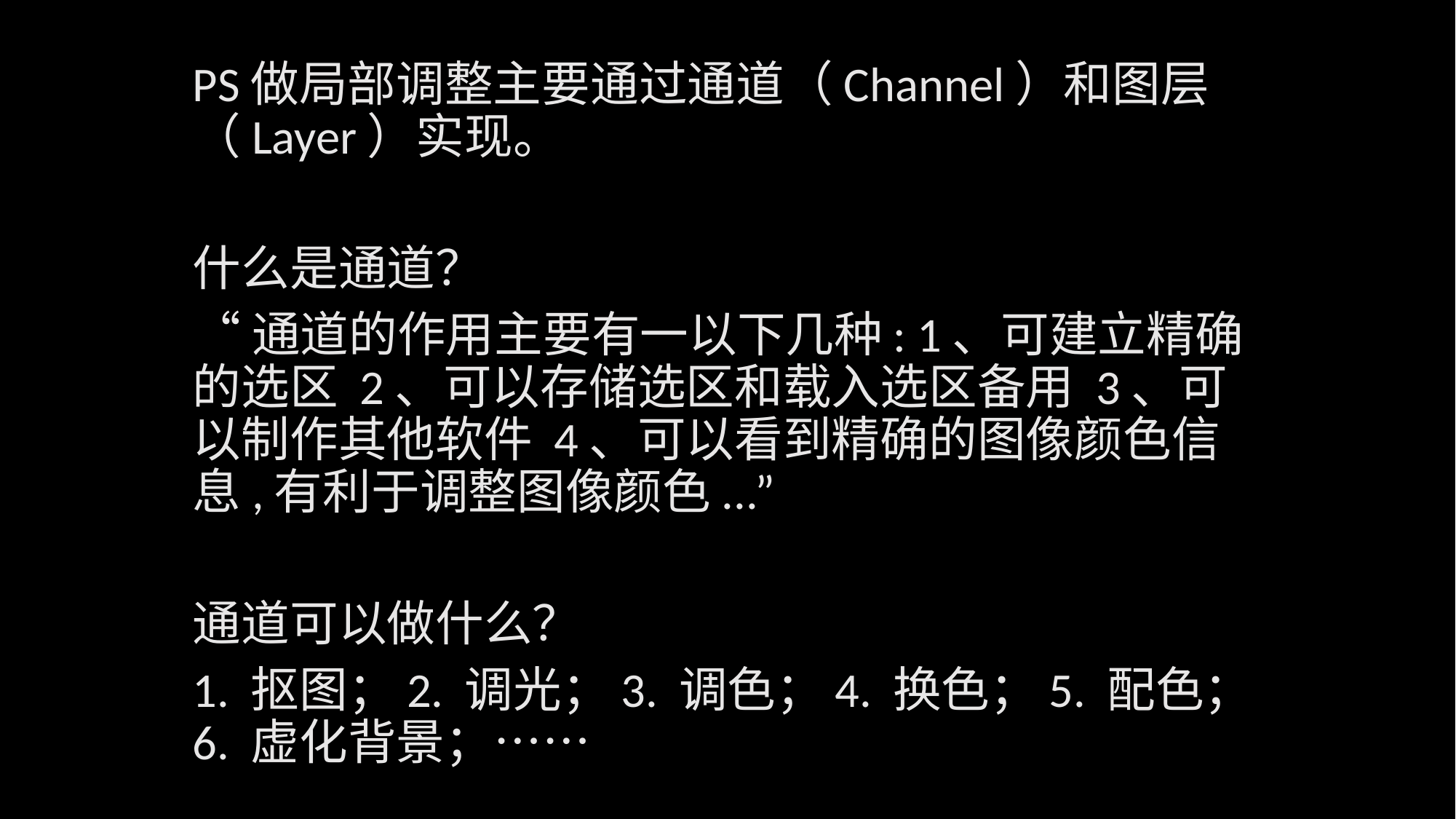

#
PS做局部调整主要通过通道（Channel）和图层（Layer）实现。

什么是通道？
“通道的作用主要有一以下几种: 1、可建立精确的选区 2、可以存储选区和载入选区备用 3、可以制作其他软件 4、可以看到精确的图像颜色信息,有利于调整图像颜色...”

通道可以做什么？
1. 抠图；2. 调光；3. 调色；4. 换色；5. 配色；6. 虚化背景；……